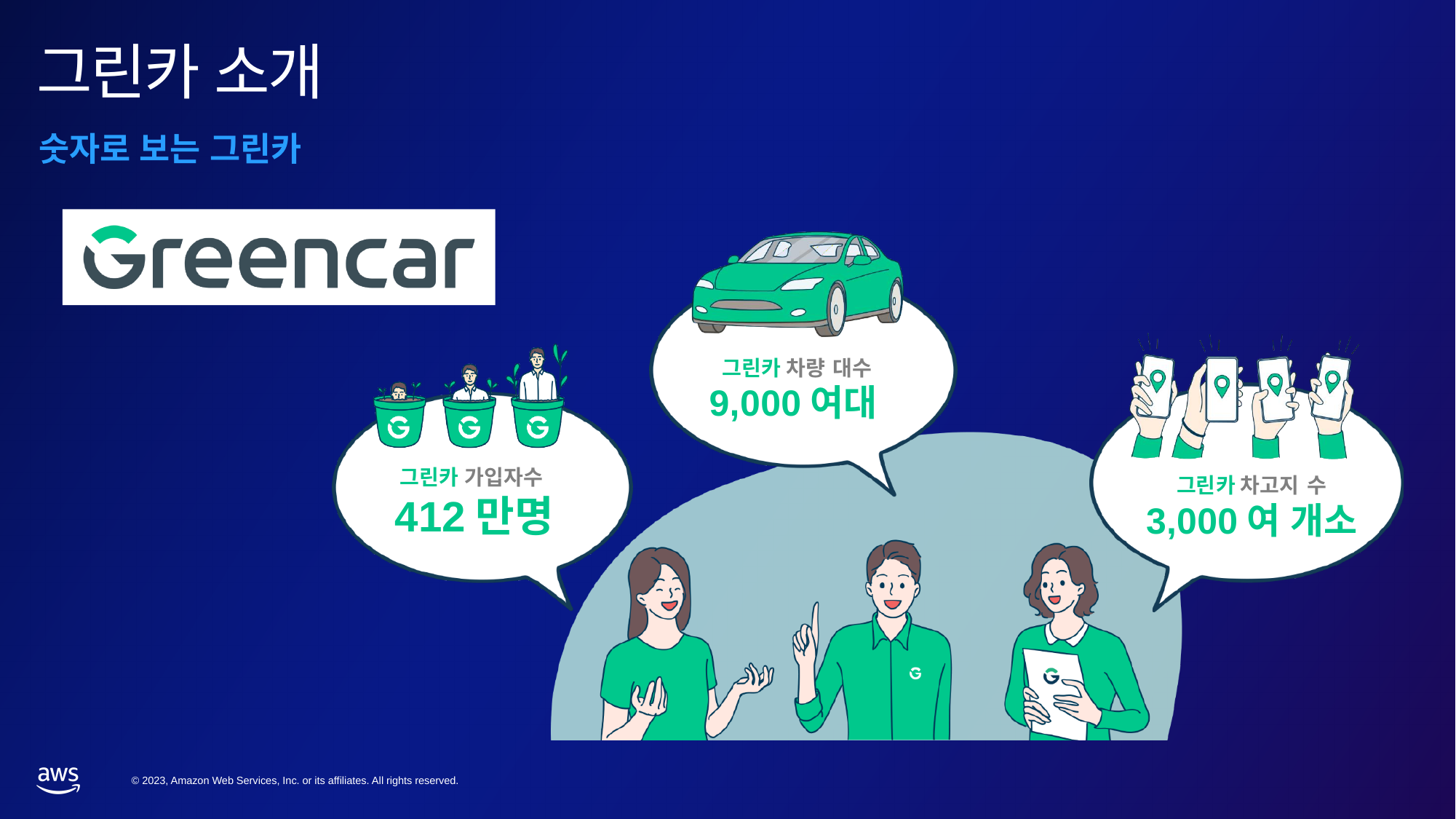

# 그린카 소개
숫자로 보는 그린카

그린카 차량 대수
9,000여대
그린카 가입자수
412만명
그린카 차고지 수
3,000여 개소